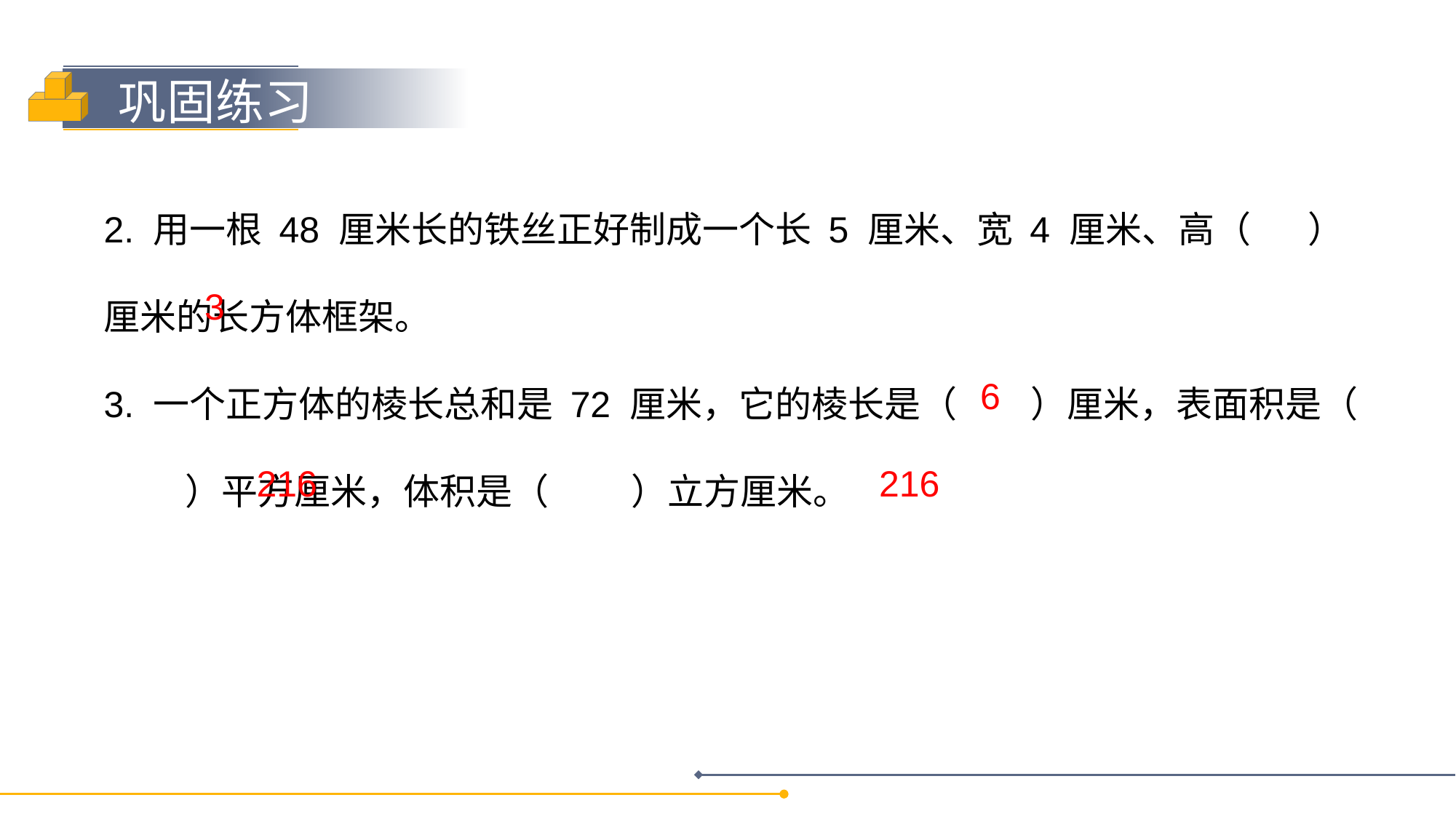

2. 用一根 48 厘米长的铁丝正好制成一个长 5 厘米、宽 4 厘米、高（       ）厘米的长方体框架。
3. 一个正方体的棱长总和是 72 厘米，它的棱长是（         ）厘米，表面积是（           ）平方厘米，体积是（          ）立方厘米。
3
6
216
216